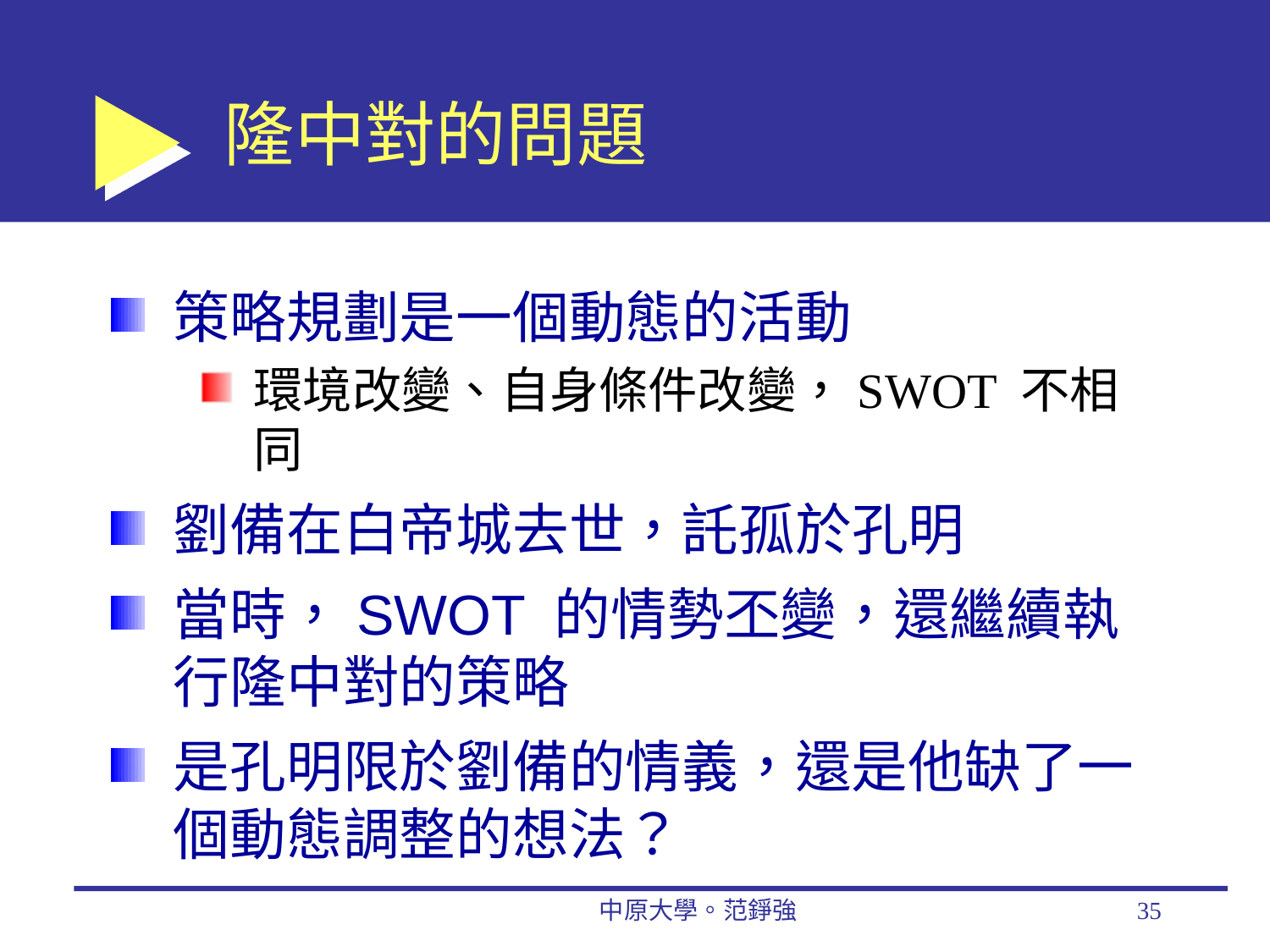

# 隆中對的問題
策略規劃是一個動態的活動
環境改變、自身條件改變，SWOT 不相同
劉備在白帝城去世，託孤於孔明
當時，SWOT 的情勢丕變，還繼續執行隆中對的策略
是孔明限於劉備的情義，還是他缺了一個動態調整的想法？
中原大學。范錚強
35